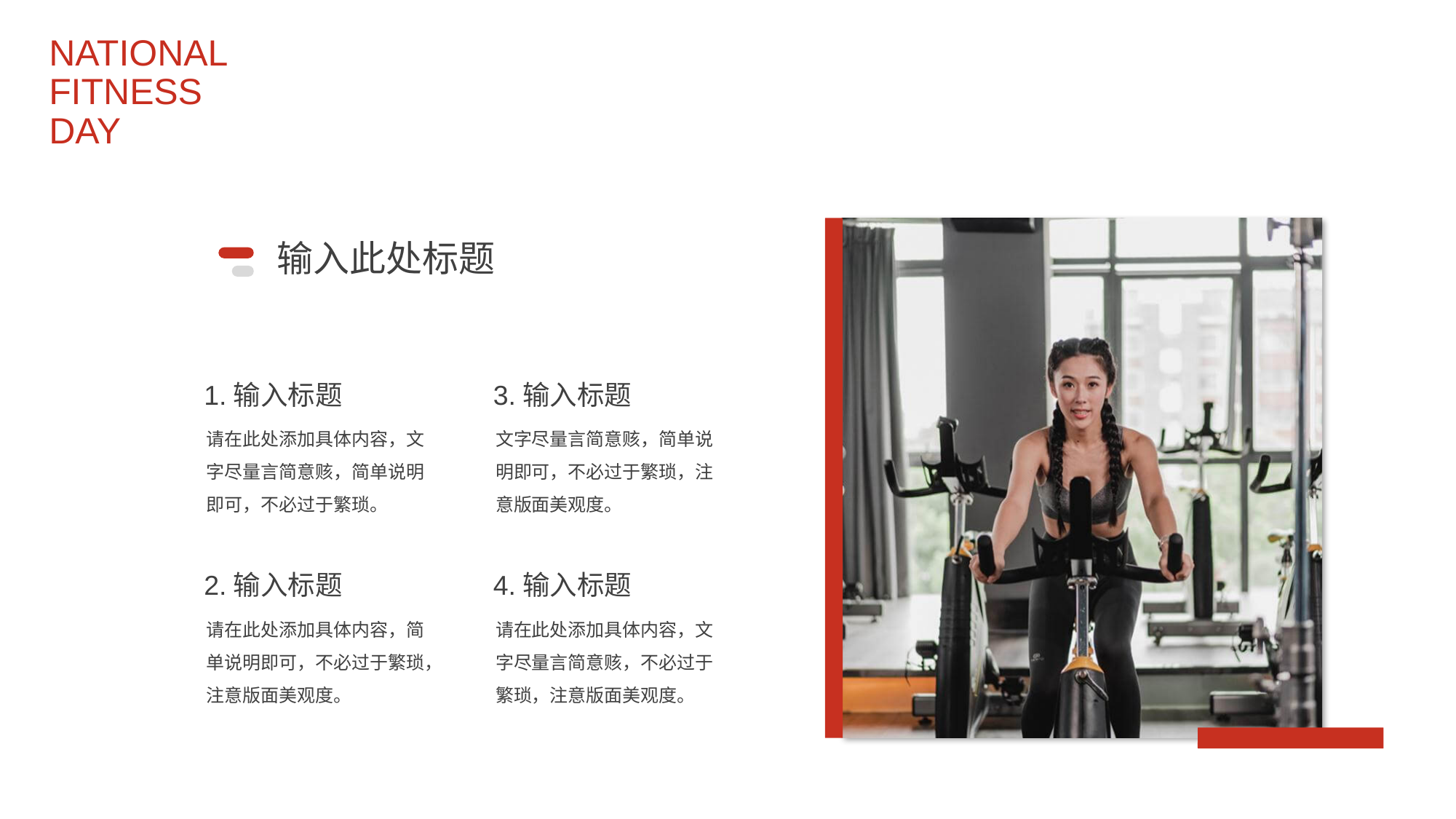

NATIONAL FITNESS DAY

输入此处标题

1.输入标题
3.输入标题
请在此处添加具体内容，文字尽量言简意赅，简单说明即可，不必过于繁琐。
文字尽量言简意赅，简单说明即可，不必过于繁琐，注意版面美观度。
2.输入标题
4.输入标题
请在此处添加具体内容，简单说明即可，不必过于繁琐，注意版面美观度。
请在此处添加具体内容，文字尽量言简意赅，不必过于繁琐，注意版面美观度。

行业PPT模板http://www.1ppt.com/hangye/